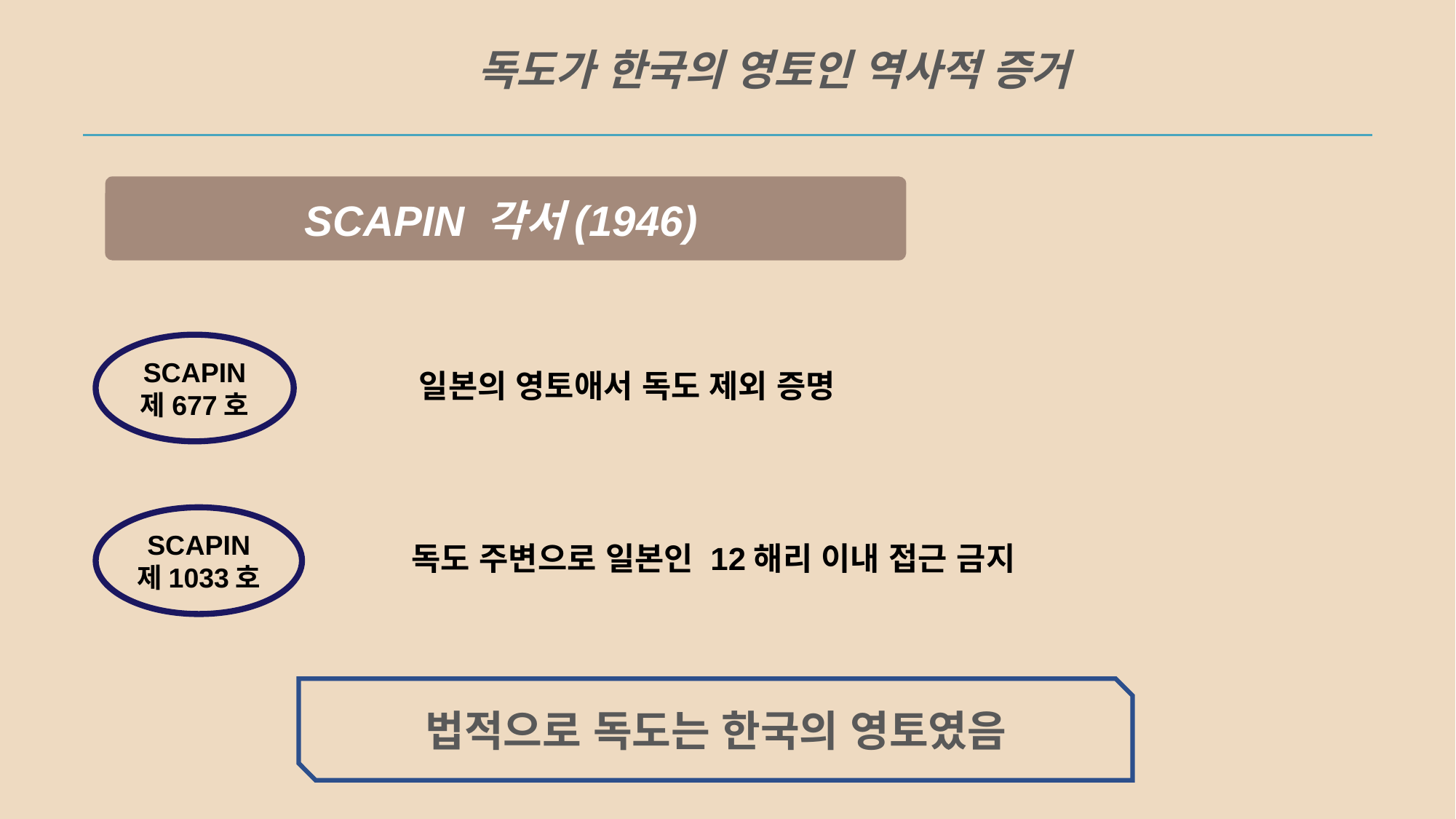

독도가 한국의 영토인 역사적 증거

SCAPIN 각서(1946)
SCAPIN
제677호
일본의 영토애서 독도 제외 증명
SCAPIN
제1033호
독도 주변으로 일본인 12해리 이내 접근 금지

법적으로 독도는 한국의 영토였음